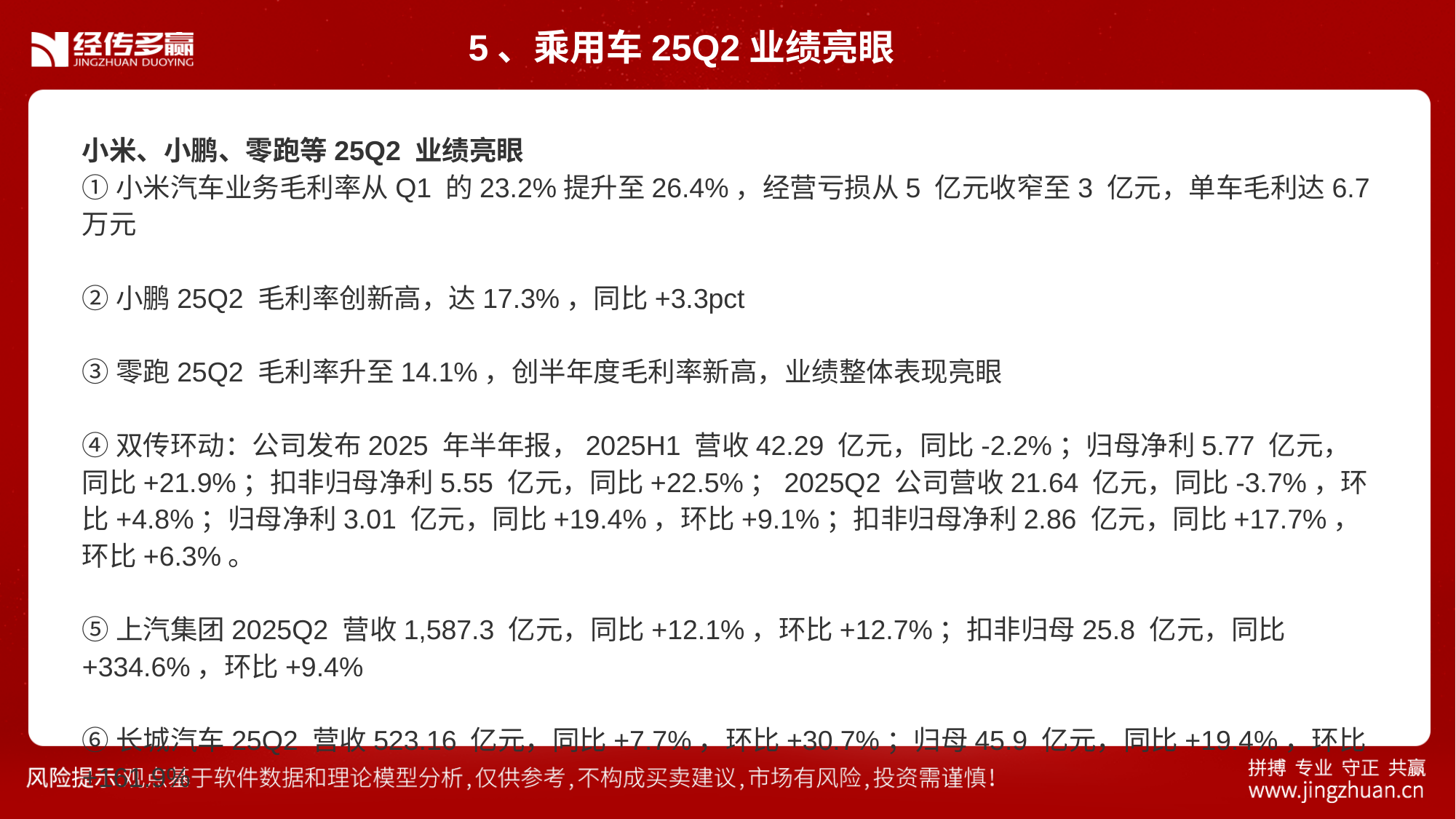

5、乘用车25Q2业绩亮眼
小米、小鹏、零跑等25Q2 业绩亮眼
①小米汽车业务毛利率从Q1 的23.2%提升至26.4%，经营亏损从5 亿元收窄至3 亿元，单车毛利达6.7 万元

②小鹏25Q2 毛利率创新高，达17.3%，同比+3.3pct

③零跑25Q2 毛利率升至14.1%，创半年度毛利率新高，业绩整体表现亮眼

④双传环动：公司发布2025 年半年报，2025H1 营收42.29 亿元，同比-2.2%；归母净利5.77 亿元，同比+21.9%；扣非归母净利5.55 亿元，同比+22.5%；2025Q2 公司营收21.64 亿元，同比-3.7%，环比+4.8%；归母净利3.01 亿元，同比+19.4%，环比+9.1%；扣非归母净利2.86 亿元，同比+17.7%，环比+6.3%。

⑤上汽集团2025Q2 营收1,587.3 亿元，同比+12.1%，环比+12.7%；扣非归母25.8 亿元，同比+334.6%，环比+9.4%

⑥长城汽车25Q2 营收523.16 亿元，同比+7.7%，环比+30.7%；归母45.9 亿元，同比+19.4%，环比+161.9%